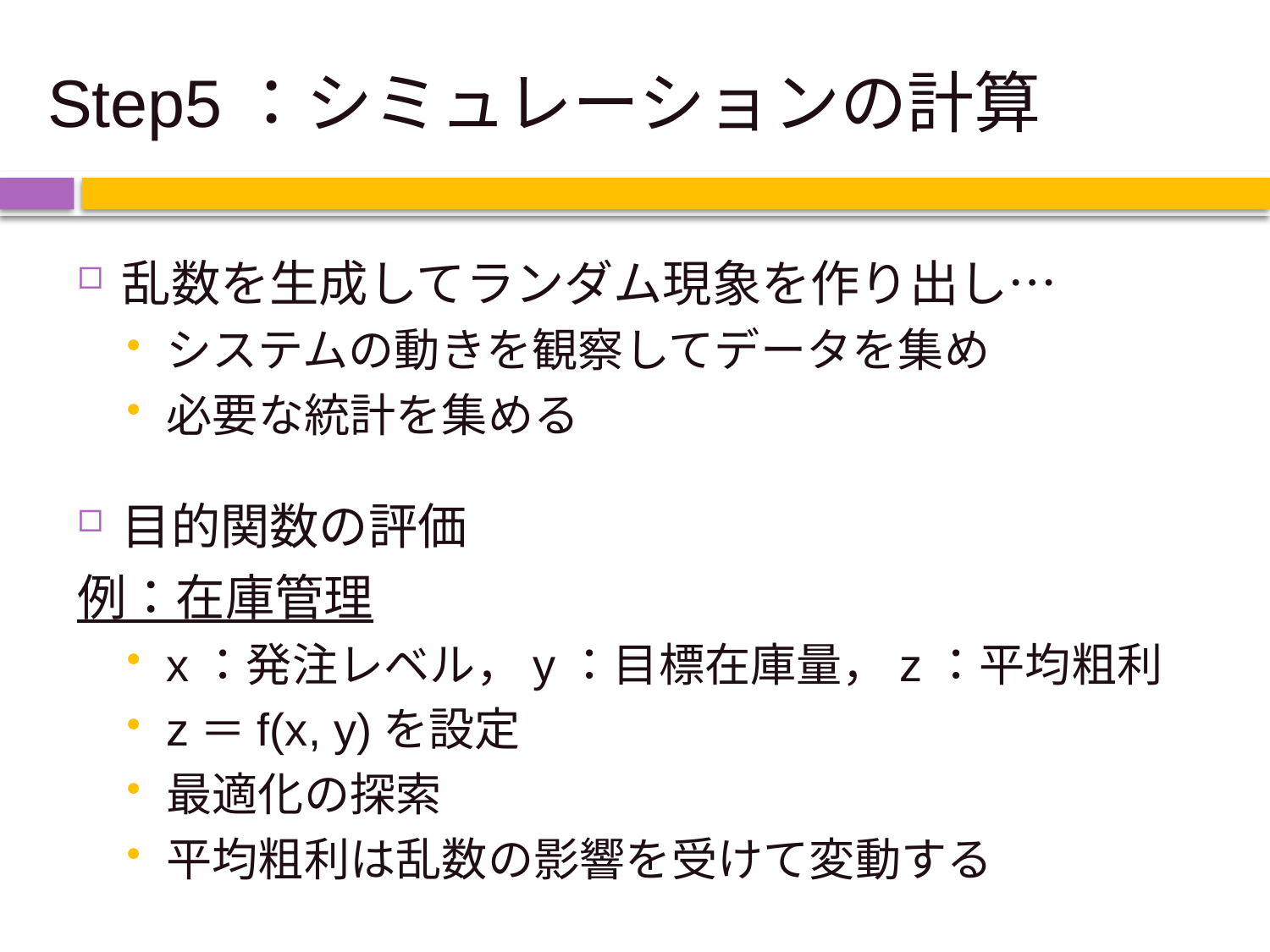

# Step5：シミュレーションの計算
乱数を生成してランダム現象を作り出し…
システムの動きを観察してデータを集め
必要な統計を集める

目的関数の評価
例：在庫管理
x：発注レベル，y：目標在庫量，z：平均粗利
z＝f(x, y)を設定
最適化の探索
平均粗利は乱数の影響を受けて変動する